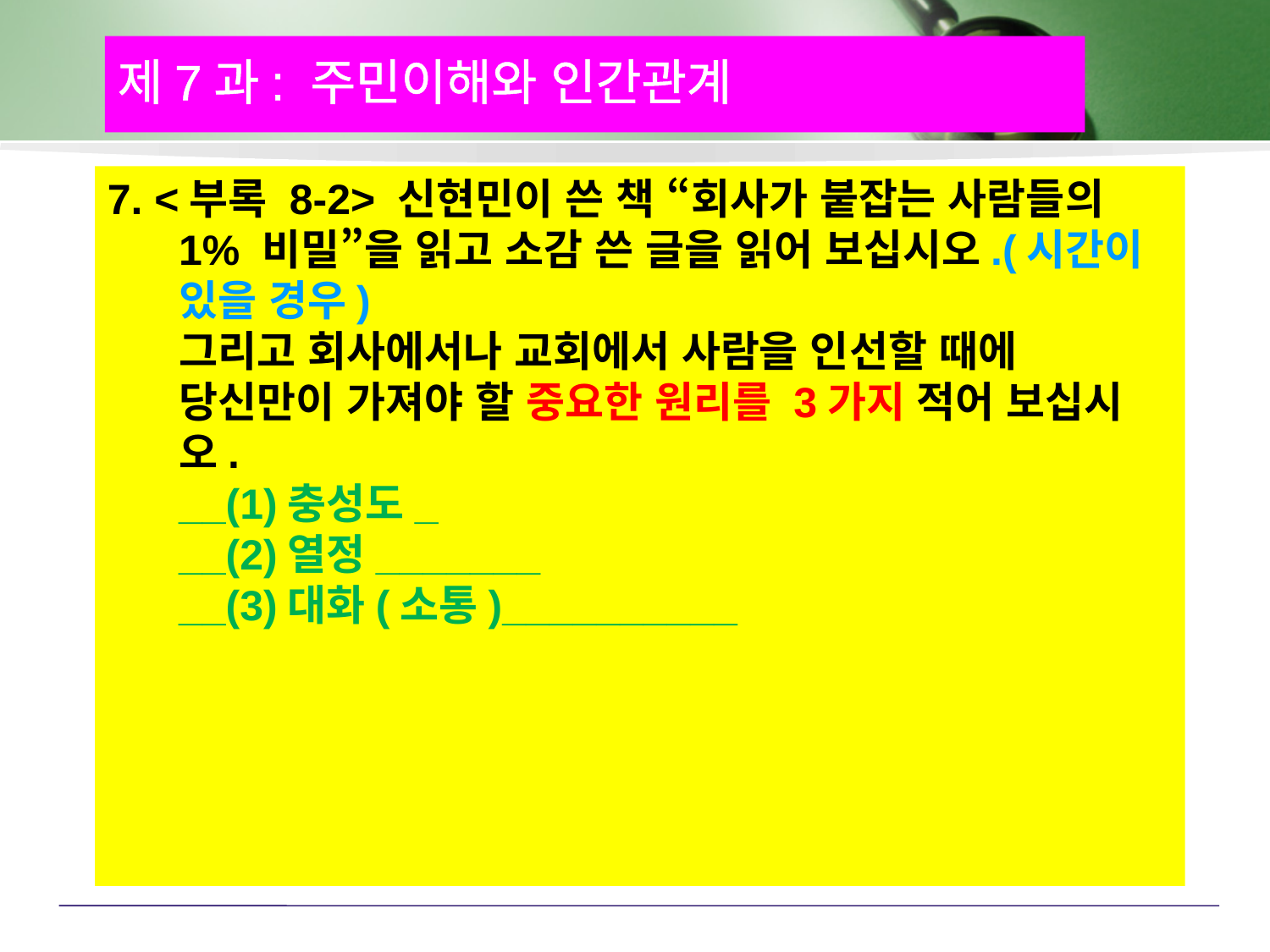

제7과: 주민이해와 인간관계
7. <부록 8-2> 신현민이 쓴 책 “회사가 붙잡는 사람들의 1% 비밀”을 읽고 소감 쓴 글을 읽어 보십시오.(시간이 있을 경우)
	그리고 회사에서나 교회에서 사람을 인선할 때에 당신만이 가져야 할 중요한 원리를 3가지 적어 보십시오.
	__(1)충성도_
	__(2)열정_______
	__(3)대화(소통)__________